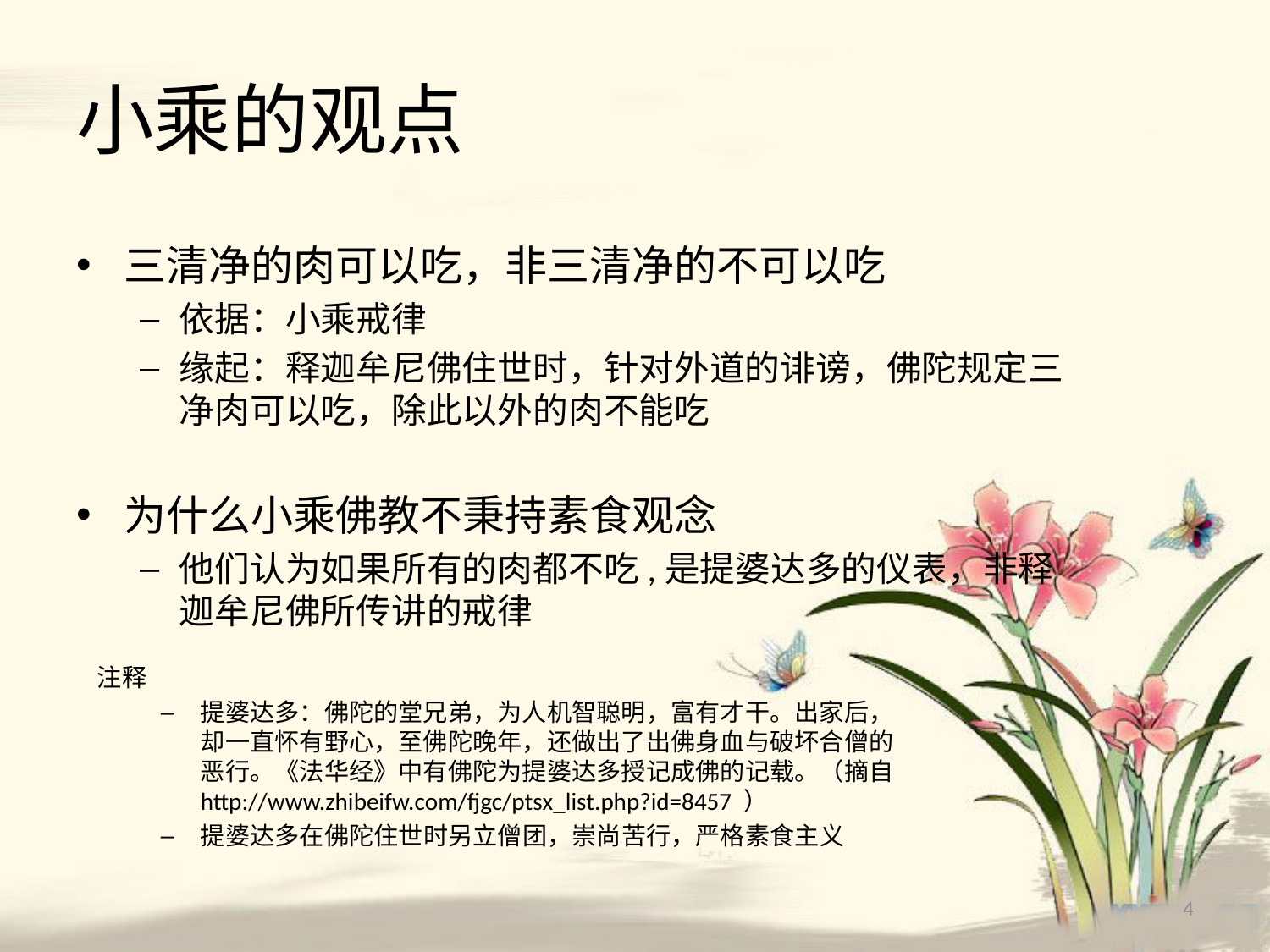

# 小乘的观点
三清净的肉可以吃，非三清净的不可以吃
依据：小乘戒律
缘起：释迦牟尼佛住世时，针对外道的诽谤，佛陀规定三净肉可以吃，除此以外的肉不能吃

为什么小乘佛教不秉持素食观念
他们认为如果所有的肉都不吃,是提婆达多的仪表，非释迦牟尼佛所传讲的戒律
注释
提婆达多：佛陀的堂兄弟，为人机智聪明，富有才干。出家后，却一直怀有野心，至佛陀晚年，还做出了出佛身血与破坏合僧的恶行。《法华经》中有佛陀为提婆达多授记成佛的记载。（摘自http://www.zhibeifw.com/fjgc/ptsx_list.php?id=8457 ）
提婆达多在佛陀住世时另立僧团，崇尚苦行，严格素食主义

4